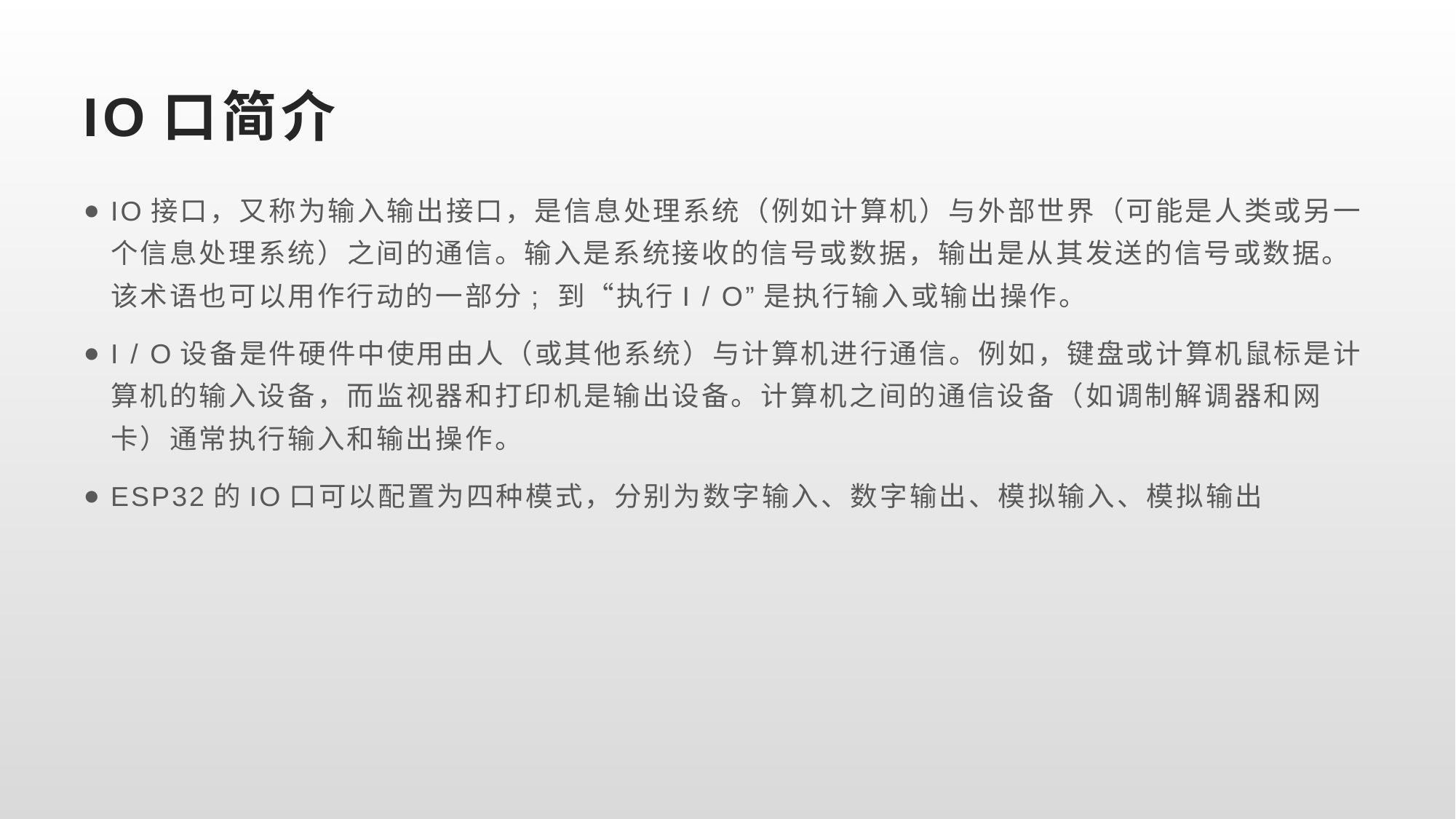

# IO口简介
IO接口，又称为输入输出接口，是信息处理系统（例如计算机）与外部世界（可能是人类或另一个信息处理系统）之间的通信。输入是系统接收的信号或数据，输出是从其发送的信号或数据。该术语也可以用作行动的一部分; 到“执行I / O”是执行输入或输出操作。
I / O设备是件硬件中使用由人（或其他系统）与计算机进行通信。例如，键盘或计算机鼠标是计算机的输入设备，而监视器和打印机是输出设备。计算机之间的通信设备（如调制解调器和网卡）通常执行输入和输出操作。
ESP32的IO口可以配置为四种模式，分别为数字输入、数字输出、模拟输入、模拟输出